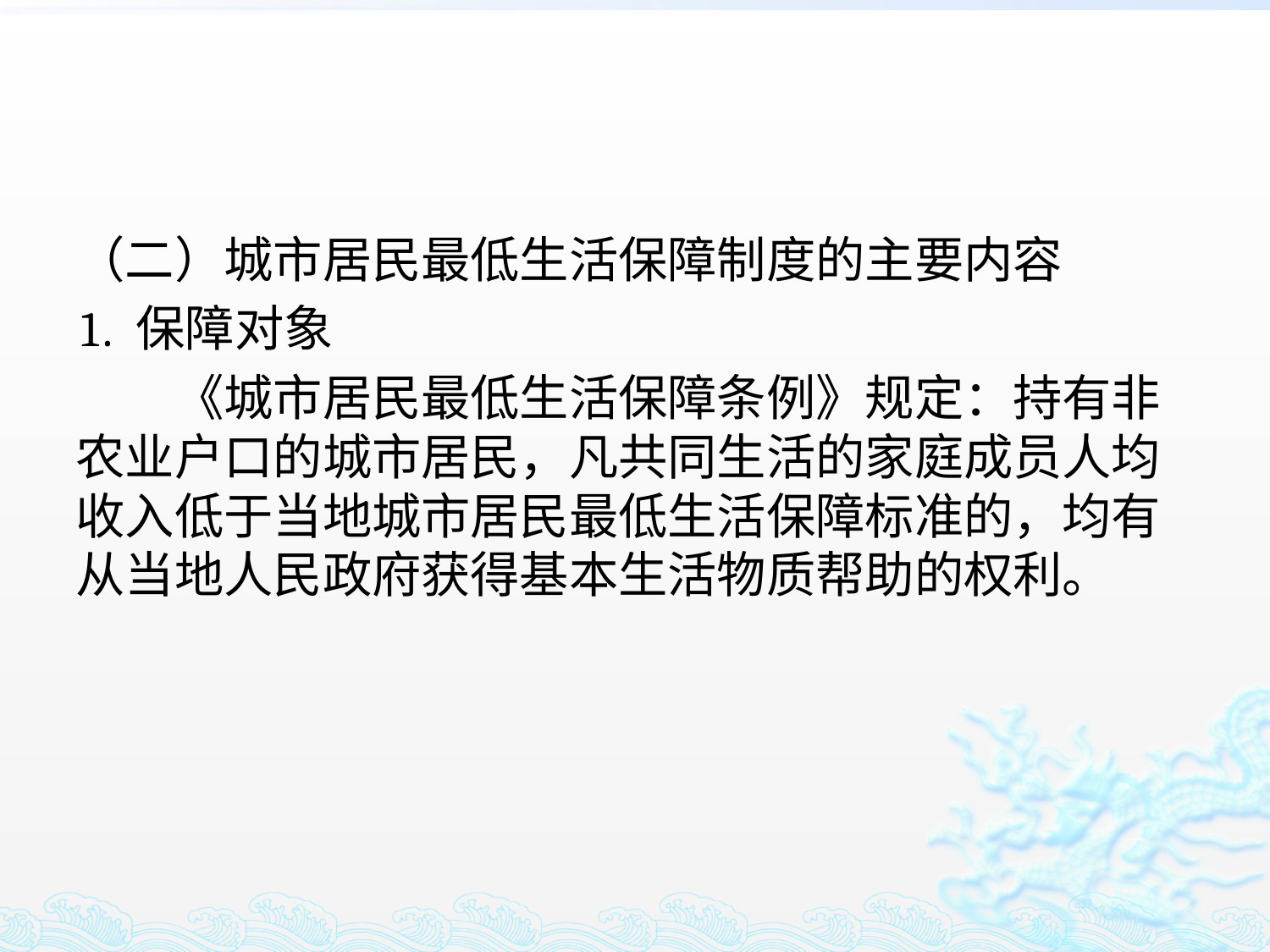

#
（二）城市居民最低生活保障制度的主要内容
1. 保障对象
　　《城市居民最低生活保障条例》规定：持有非农业户口的城市居民，凡共同生活的家庭成员人均收入低于当地城市居民最低生活保障标准的，均有从当地人民政府获得基本生活物质帮助的权利。